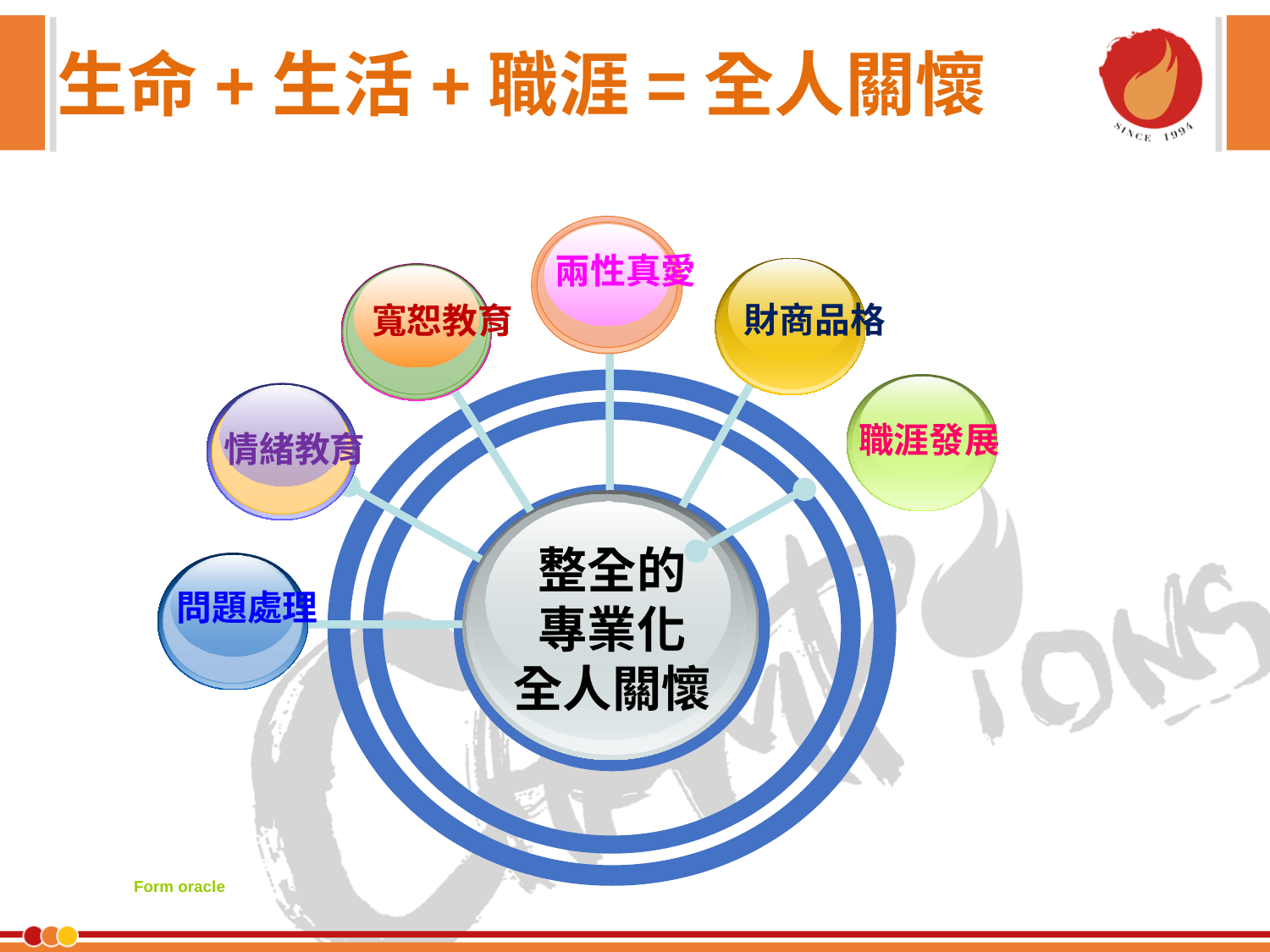

生命+生活+職涯=全人關懷

兩性真愛

財商品格
寬恕教育

職涯發展
情緒教育

問題處理
整全的
專業化
全人關懷

Form oracle